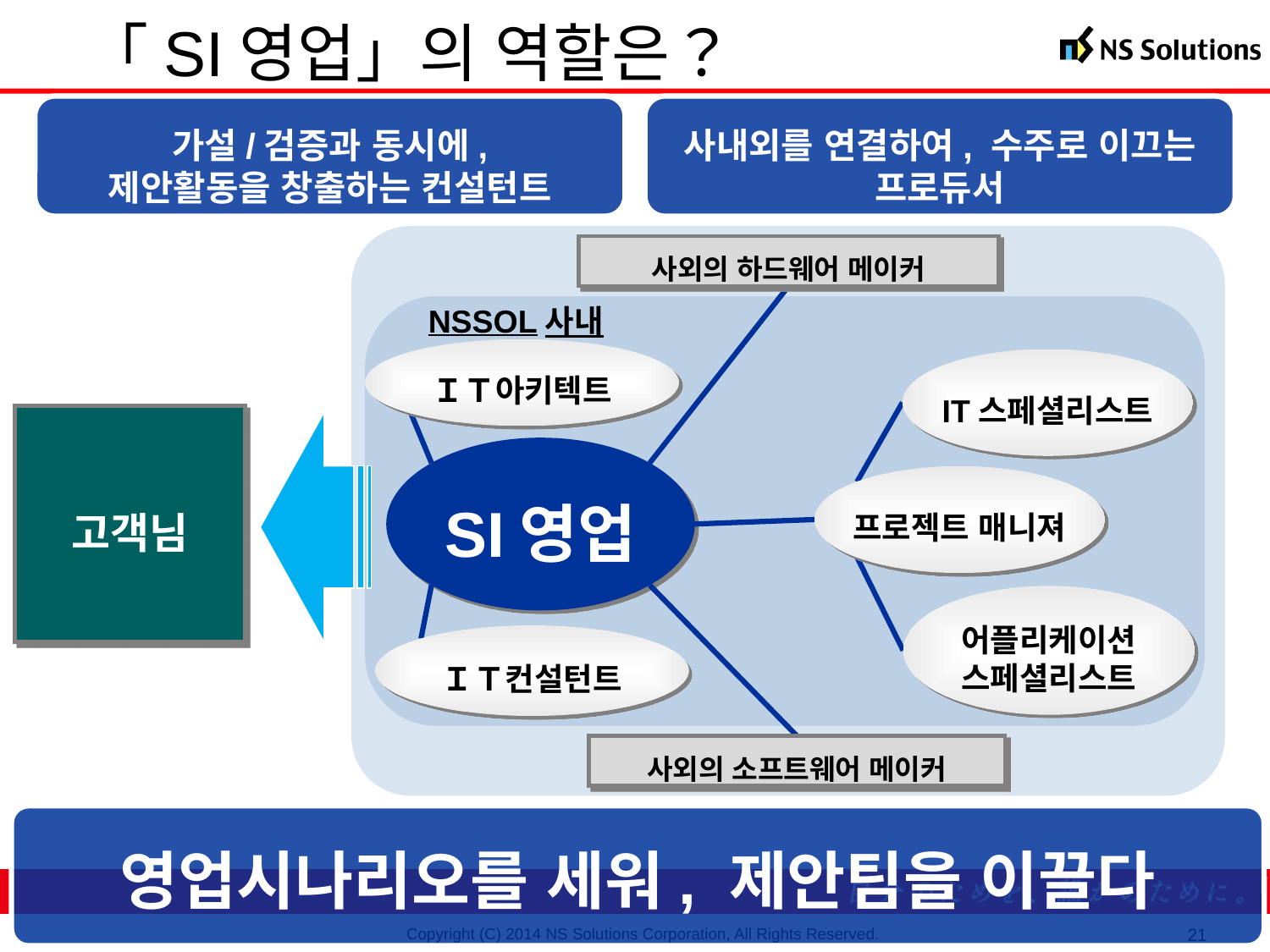

# 「SI영업」의 역할은？
가설/검증과 동시에,
제안활동을 창출하는 컨설턴트
사내외를 연결하여, 수주로 이끄는
프로듀서

사외의 하드웨어 메이커
NSSOL사내

ＩＴ아키텍트
IT스페셜리스트
고객님

SI영업
프로젝트 매니져
어플리케이션
스페셜리스트
ＩＴ컨설턴트
사외의 소프트웨어 메이커
영업시나리오를 세워, 제안팀을 이끌다